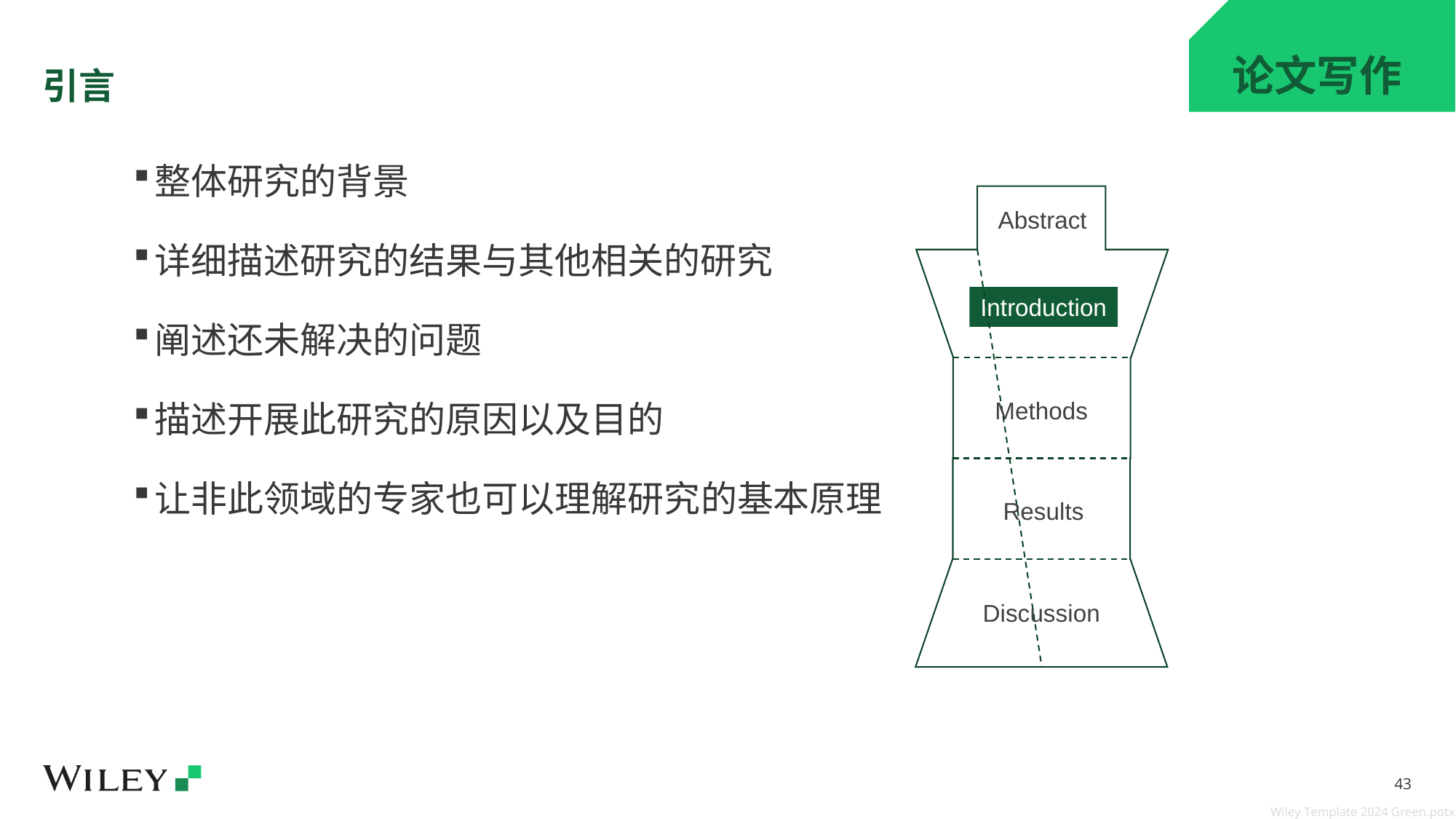

# 引言
论文写作
整体研究的背景
详细描述研究的结果与其他相关的研究
阐述还未解决的问题
描述开展此研究的原因以及目的
让非此领域的专家也可以理解研究的基本原理

Abstract
Introduction
Methods
Results
Discussion